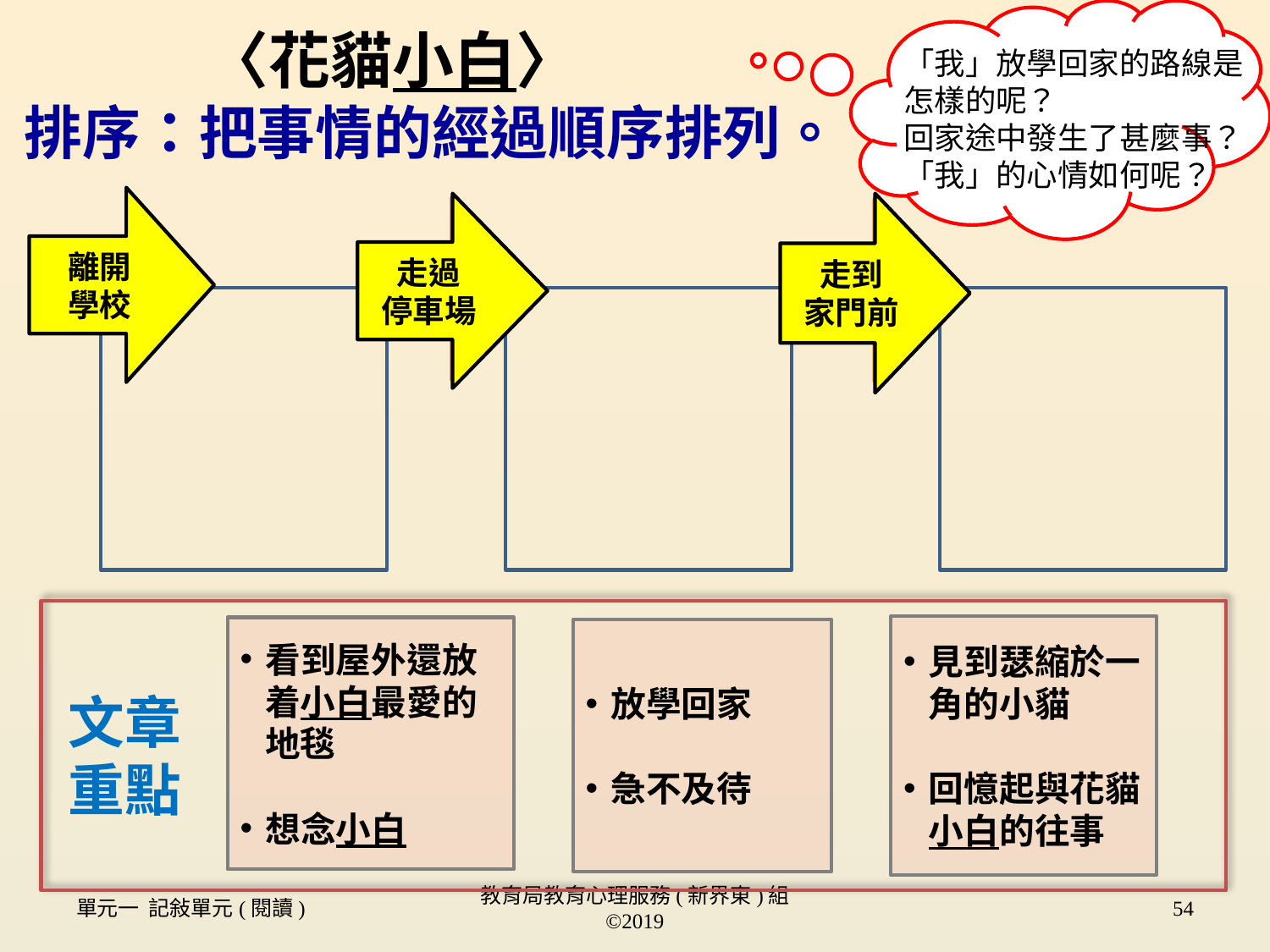

「我」放學回家的路線是怎樣的呢？
回家途中發生了甚麼事？
「我」的心情如何呢？

            〈花貓小白〉
排序：把事情的經過順序排列。

離開
學校

走過
停車場
走到
家門前

見到瑟縮於一角的小貓

回憶起與花貓小白的往事
看到屋外還放着小白最愛的地毯

想念小白
放學回家

急不及待
文章
重點
單元一  記敍單元(閱讀)
教育局教育心理服務(新界東)組 ©2019
54